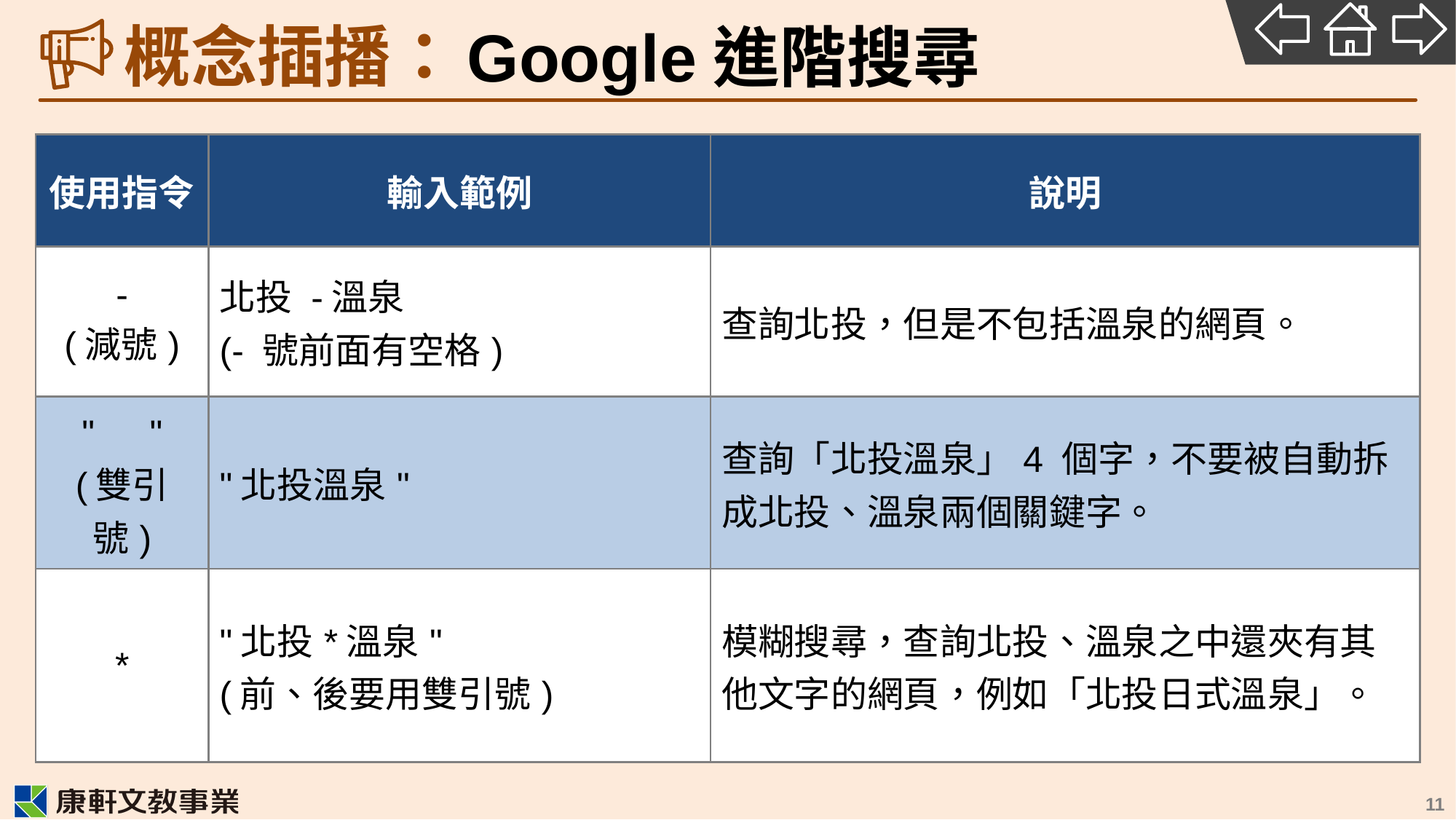

# Google進階搜尋
| 使用指令 | 輸入範例 | 說明 |
| --- | --- | --- |
| - (減號) | 北投 -溫泉 (- 號前面有空格) | 查詢北投，但是不包括溫泉的網頁。 |
| "　" (雙引號) | "北投溫泉" | 查詢「北投溫泉」4 個字，不要被自動拆成北投、溫泉兩個關鍵字。 |
| \* | "北投\*溫泉" (前、後要用雙引號) | 模糊搜尋，查詢北投、溫泉之中還夾有其他文字的網頁，例如「北投日式溫泉」。 |
11